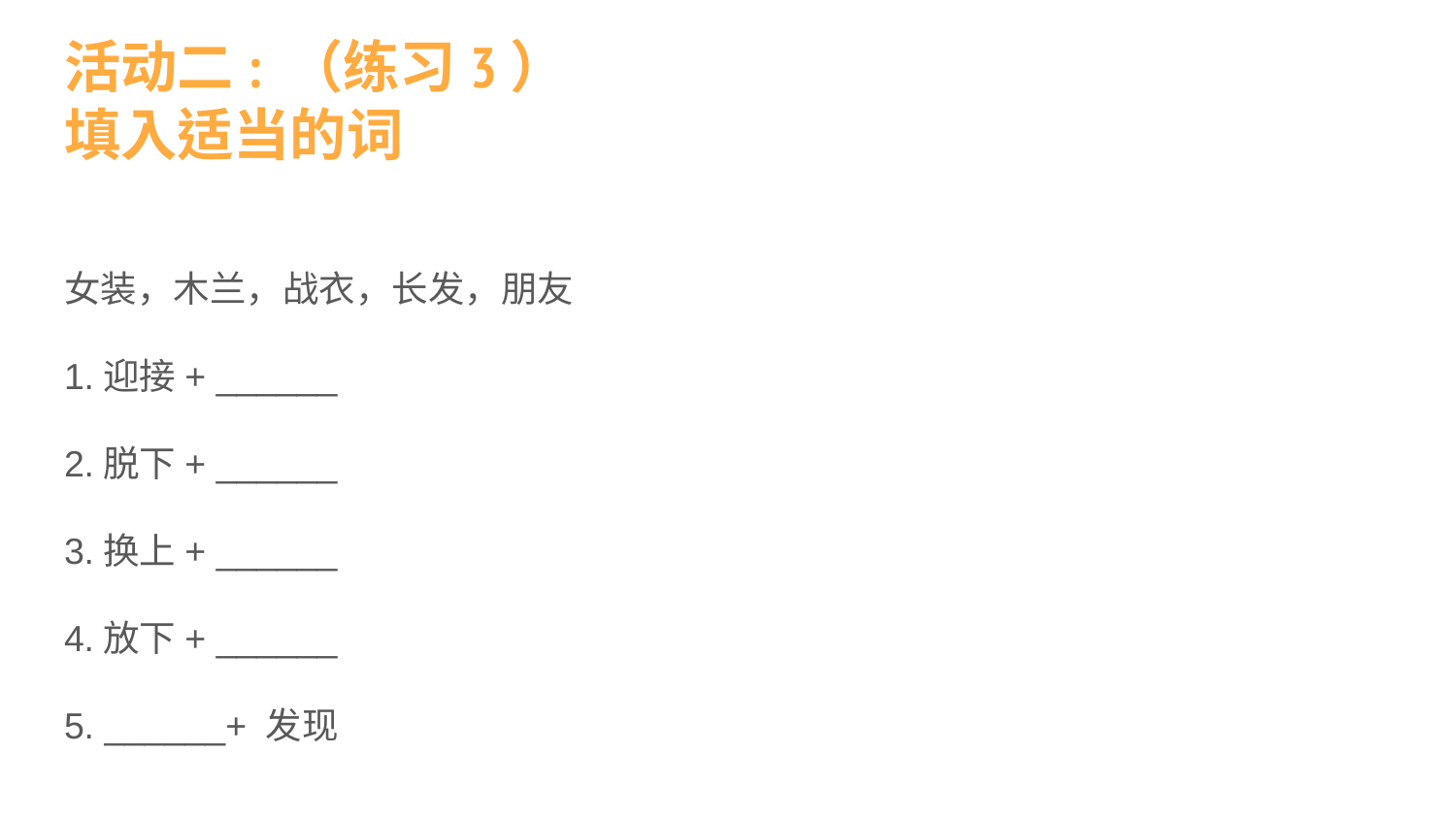

# 活动二: （练习3） 填入适当的词
女装，木兰，战衣，长发，朋友
1.迎接+ ______
2.脱下+ ______
3.换上+ ______
4.放下+ ______
5. ______+ 发现